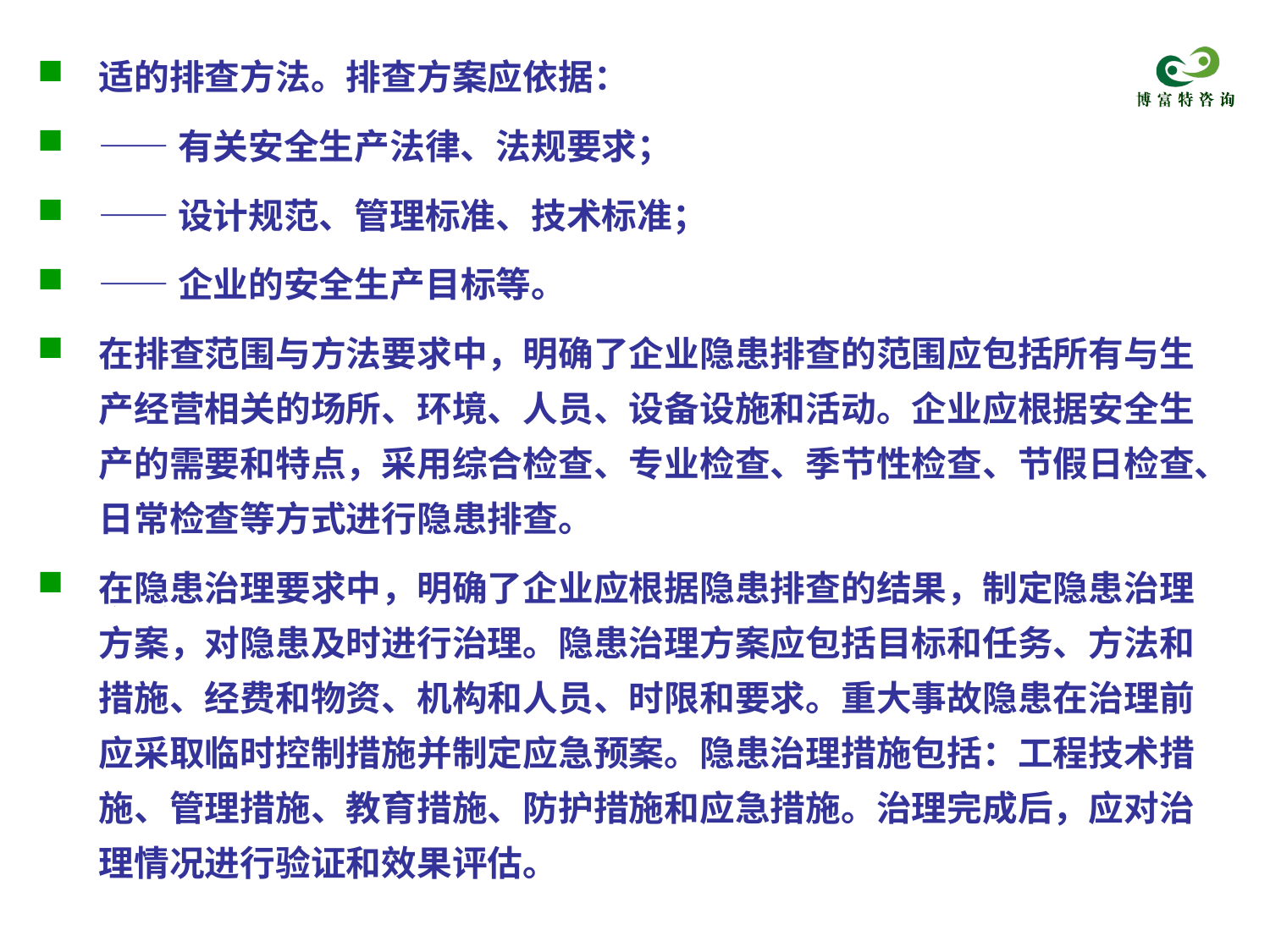

适的排查方法。排查方案应依据：
——有关安全生产法律、法规要求；
——设计规范、管理标准、技术标准；
——企业的安全生产目标等。
在排查范围与方法要求中，明确了企业隐患排查的范围应包括所有与生产经营相关的场所、环境、人员、设备设施和活动。企业应根据安全生产的需要和特点，采用综合检查、专业检查、季节性检查、节假日检查、日常检查等方式进行隐患排查。
在隐患治理要求中，明确了企业应根据隐患排查的结果，制定隐患治理方案，对隐患及时进行治理。隐患治理方案应包括目标和任务、方法和措施、经费和物资、机构和人员、时限和要求。重大事故隐患在治理前应采取临时控制措施并制定应急预案。隐患治理措施包括：工程技术措施、管理措施、教育措施、防护措施和应急措施。治理完成后，应对治理情况进行验证和效果评估。